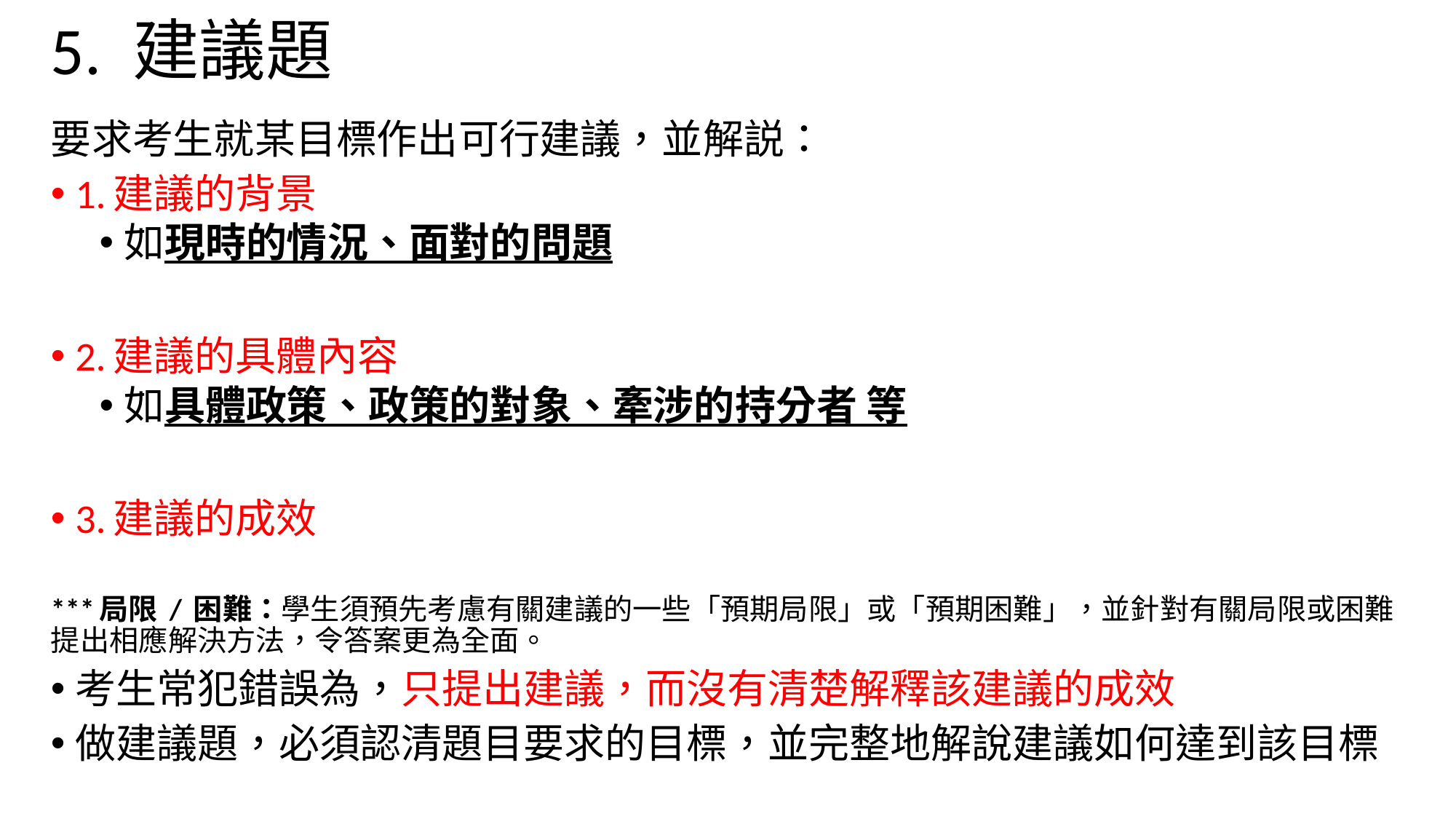

# 5. 建議題
要求考生就某目標作出可行建議，並解説：
1.建議的背景
如現時的情況、面對的問題

2.建議的具體內容
如具體政策、政策的對象、牽涉的持分者 等

3.建議的成效

***局限 / 困難：學生須預先考慮有關建議的一些「預期局限」或「預期困難」，並針對有關局限或困難提出相應解決方法，令答案更為全面。
考生常犯錯誤為，只提出建議，而沒有清楚解釋該建議的成效
做建議題，必須認清題目要求的目標，並完整地解說建議如何達到該目標